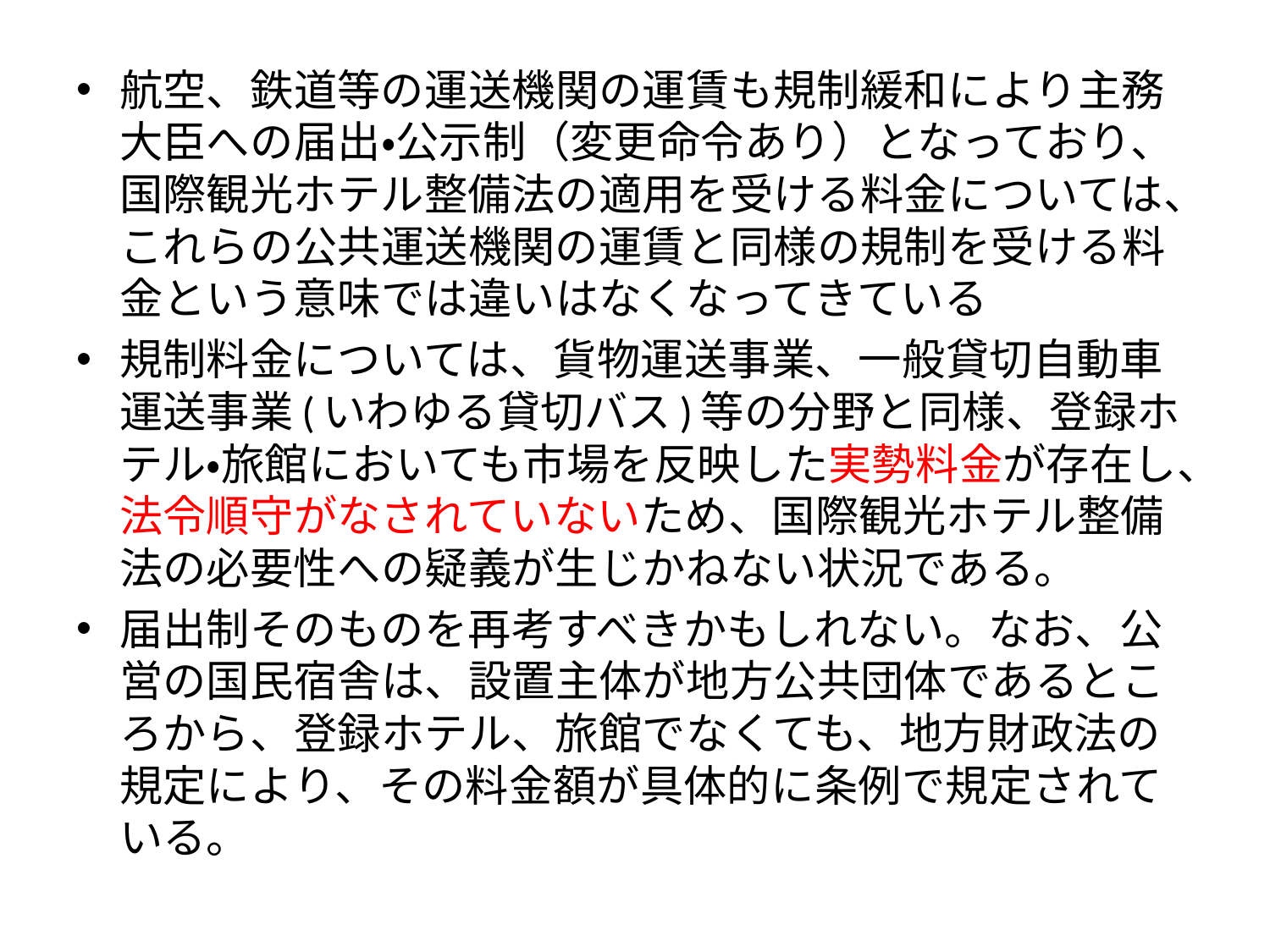

航空、鉄道等の運送機関の運賃も規制緩和により主務大臣への届出・公示制（変更命令あり）となっており、国際観光ホテル整備法の適用を受ける料金については、これらの公共運送機関の運賃と同様の規制を受ける料金という意味では違いはなくなってきている
規制料金については、貨物運送事業、一般貸切自動車運送事業(いわゆる貸切バス)等の分野と同様、登録ホテル・旅館においても市場を反映した実勢料金が存在し、法令順守がなされていないため、国際観光ホテル整備法の必要性への疑義が生じかねない状況である。
届出制そのものを再考すべきかもしれない。なお、公営の国民宿舎は、設置主体が地方公共団体であるところから、登録ホテル、旅館でなくても、地方財政法の規定により、その料金額が具体的に条例で規定されている。